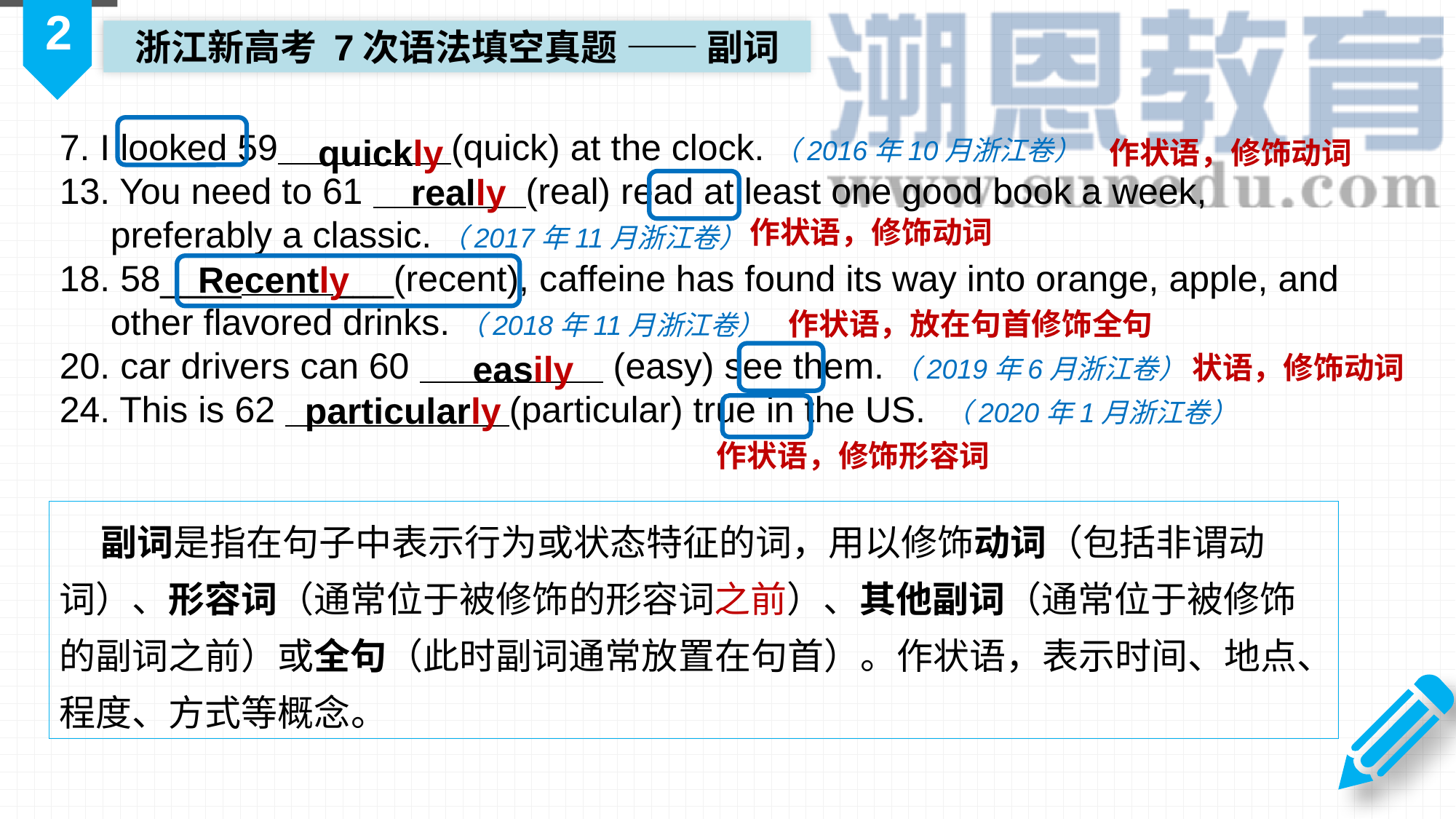

2
浙江新高考 7次语法填空真题 —— 副词
 quickly
7. I looked 59                 (quick) at the clock.（2016年10月浙江卷）
13. You need to 61                (real) read at least one good book a week,
     preferably a classic.（2017年11月浙江卷）
18. 58____         ___(recent), caffeine has found its way into orange, apple, and
     other flavored drinks.（2018年11月浙江卷）
20. car drivers can 60                    (easy) see them.（2019年6月浙江卷）
24. This is 62                       (particular) true in the US. （2020年1月浙江卷）

作状语，修饰动词
 really

作状语，修饰动词
 Recently

作状语，放在句首修饰全句
easily
状语，修饰动词

particularly

作状语，修饰形容词
    副词是指在句子中表示行为或状态特征的词，用以修饰动词（包括非谓动词）、形容词（通常位于被修饰的形容词之前）、其他副词（通常位于被修饰的副词之前）或全句（此时副词通常放置在句首）。作状语，表示时间、地点、程度、方式等概念。